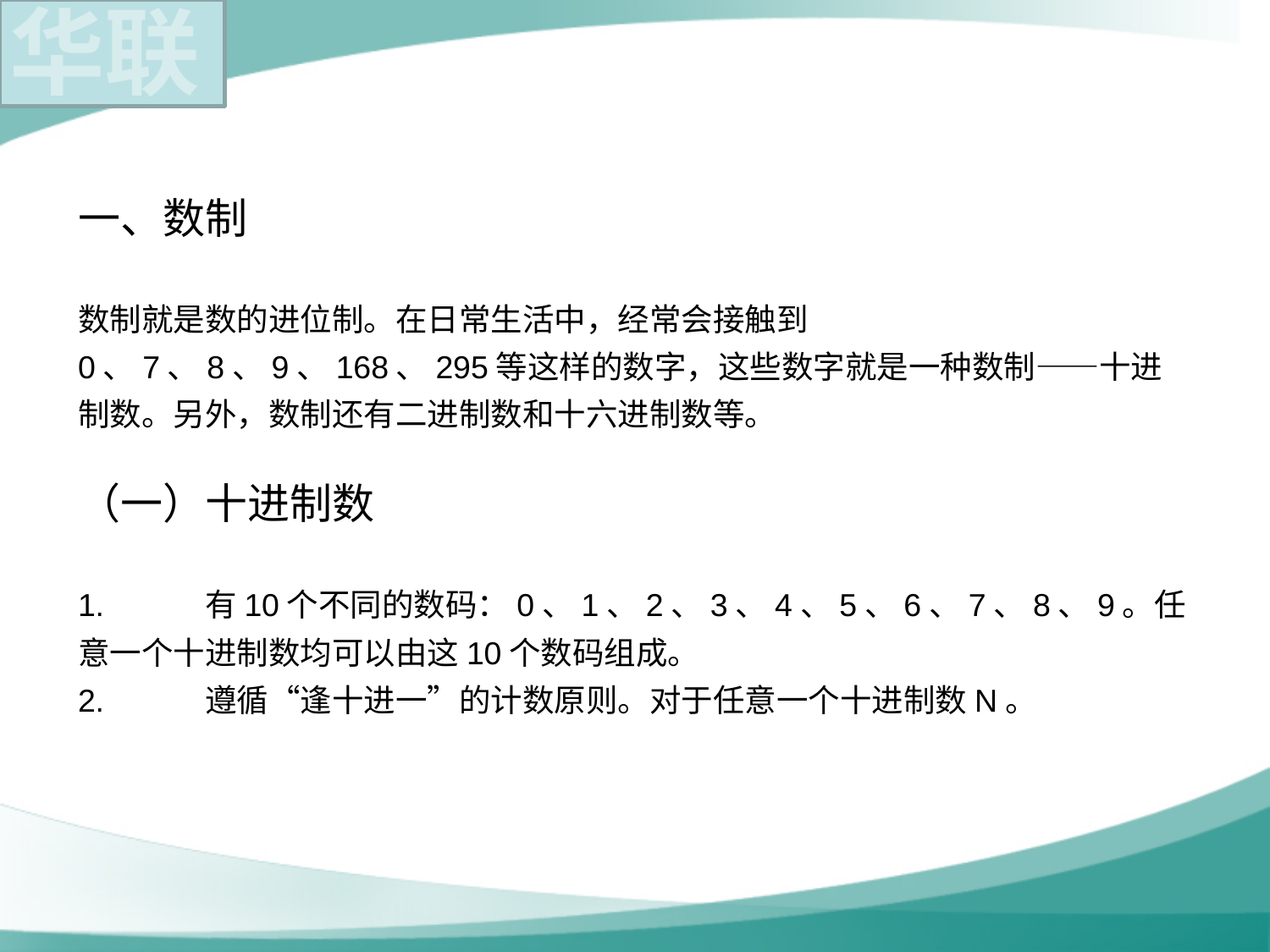

一、数制
数制就是数的进位制。在日常生活中，经常会接触到0、7、8、9、168、295等这样的数字，这些数字就是一种数制——十进制数。另外，数制还有二进制数和十六进制数等。

（一）十进制数

1.	有10个不同的数码：0、1、2、3、4、5、6、7、8、9。任意一个十进制数均可以由这10个数码组成。
2.	遵循“逢十进一”的计数原则。对于任意一个十进制数N。